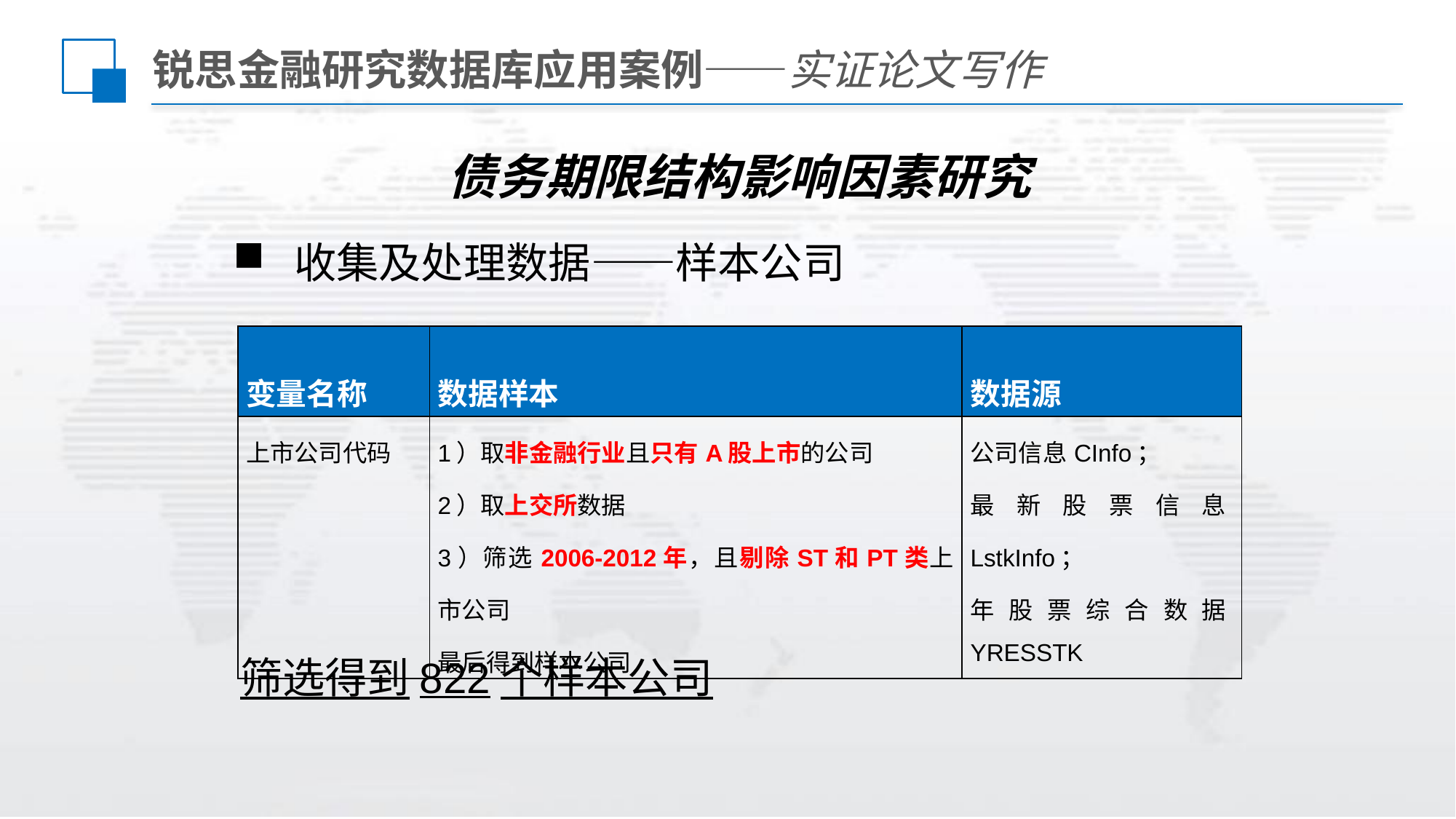

# 锐思金融研究数据库应用案例——实证论文写作
债务期限结构影响因素研究
收集及处理数据——样本公司
| 变量名称 | 数据样本 | 数据源 |
| --- | --- | --- |
| 上市公司代码 | 1）取非金融行业且只有A股上市的公司 2）取上交所数据 3）筛选2006-2012年，且剔除ST和PT类上市公司 最后得到样本公司 | 公司信息CInfo； 最新股票信息LstkInfo； 年股票综合数据YRESSTK |

筛选得到822个样本公司